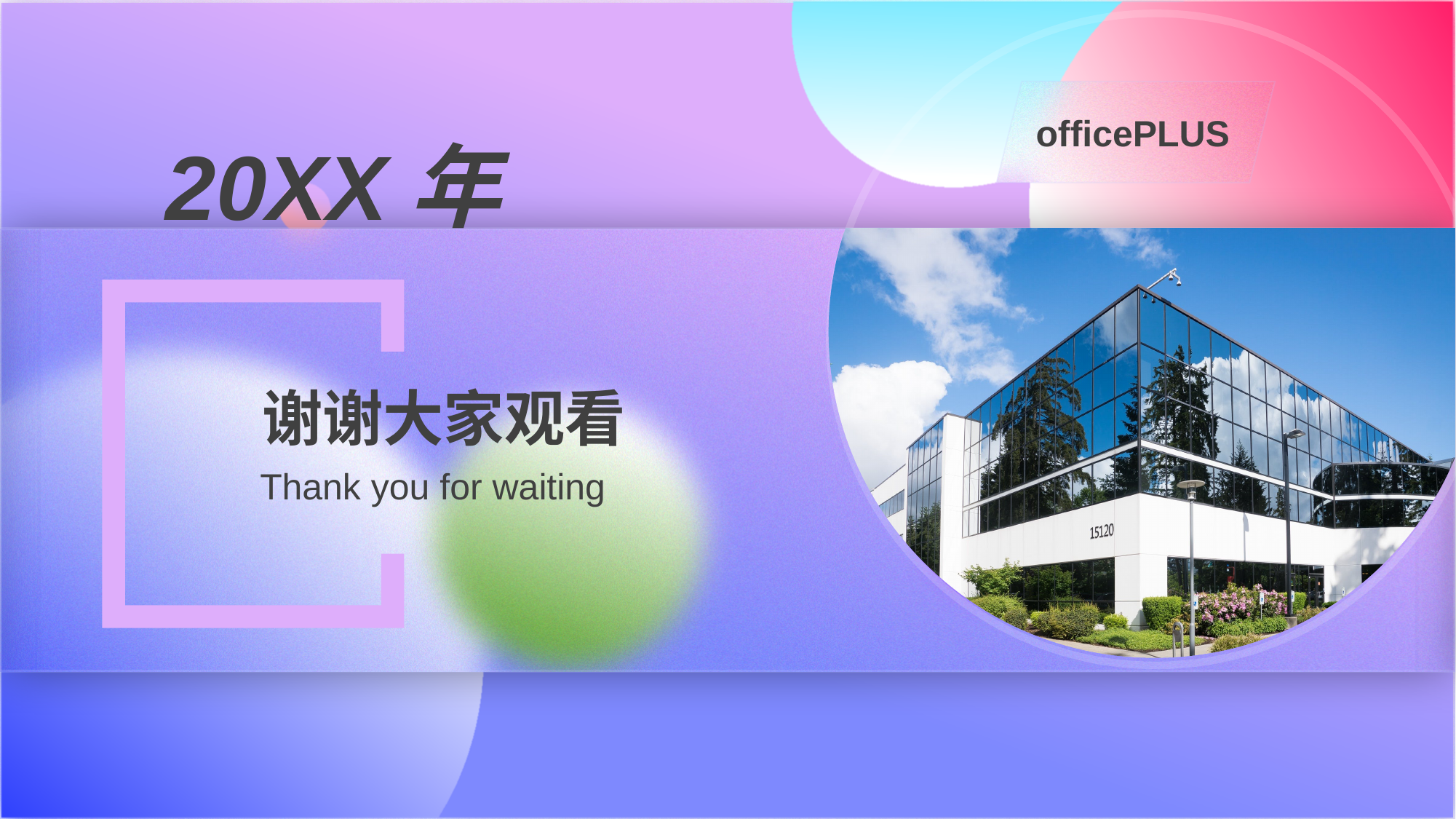

officePLUS
20XX年
谢谢大家观看
Thank you for waiting